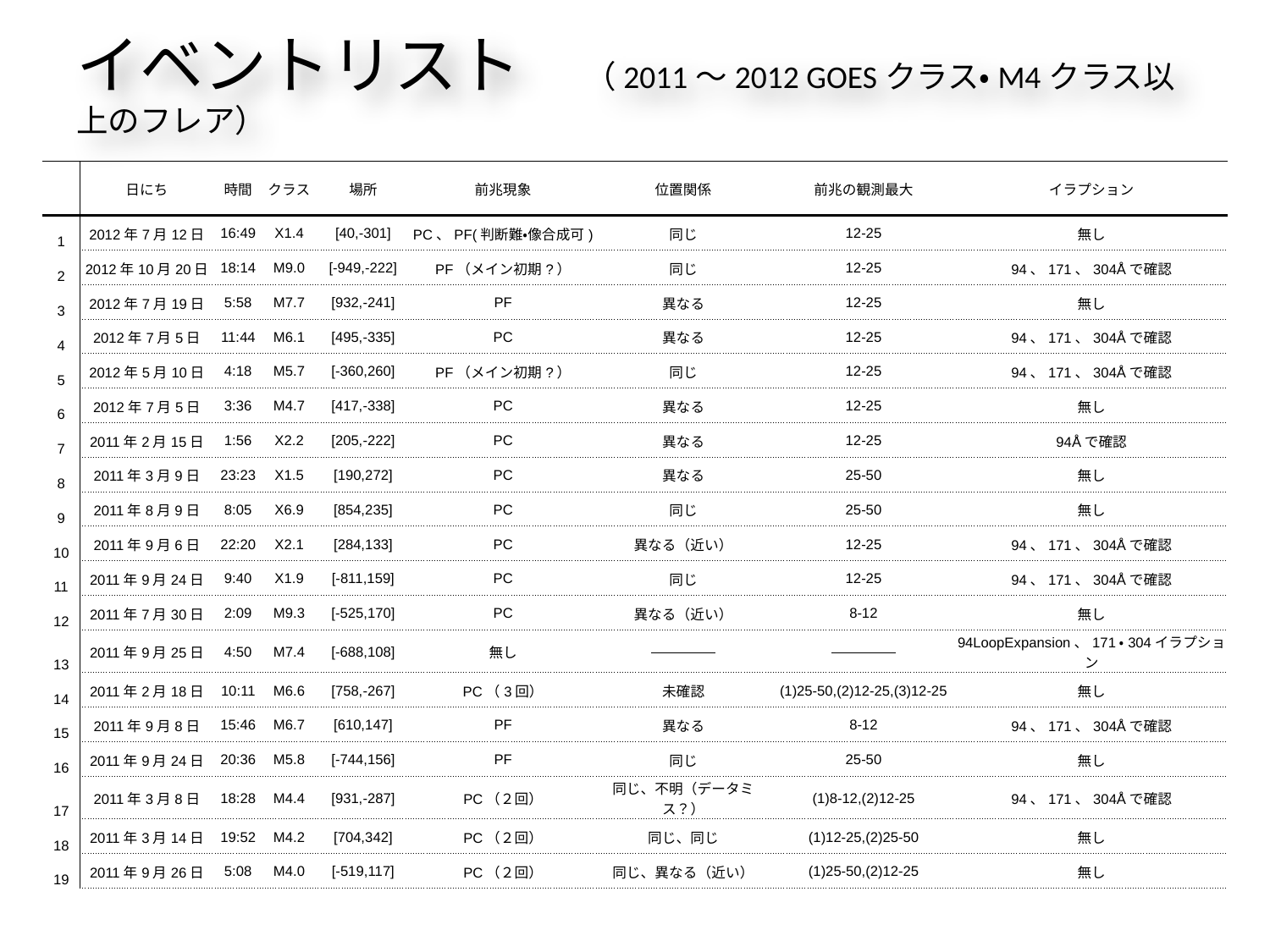

# イベントリスト　（2011〜2012 GOESクラス・M4クラス以上のフレア）
|  | 日にち | 時間 | クラス | 場所 | 前兆現象 | 位置関係 | 前兆の観測最大 | イラプション |
| --- | --- | --- | --- | --- | --- | --- | --- | --- |
| 1 | 2012年7月12日 | 16:49 | X1.4 | [40,-301] | PC、PF(判断難・像合成可) | 同じ | 12-25 | 無し |
| 2 | 2012年10月20日 | 18:14 | M9.0 | [-949,-222] | PF（メイン初期?） | 同じ | 12-25 | 94、171、304Åで確認 |
| 3 | 2012年7月19日 | 5:58 | M7.7 | [932,-241] | PF | 異なる | 12-25 | 無し |
| 4 | 2012年7月5日 | 11:44 | M6.1 | [495,-335] | PC | 異なる | 12-25 | 94、171、304Åで確認 |
| 5 | 2012年5月10日 | 4:18 | M5.7 | [-360,260] | PF（メイン初期?） | 同じ | 12-25 | 94、171、304Åで確認 |
| 6 | 2012年7月5日 | 3:36 | M4.7 | [417,-338] | PC | 異なる | 12-25 | 無し |
| 7 | 2011年2月15日 | 1:56 | X2.2 | [205,-222] | PC | 異なる | 12-25 | 94Åで確認 |
| 8 | 2011年3月9日 | 23:23 | X1.5 | [190,272] | PC | 異なる | 25-50 | 無し |
| 9 | 2011年8月9日 | 8:05 | X6.9 | [854,235] | PC | 同じ | 25-50 | 無し |
| 10 | 2011年9月6日 | 22:20 | X2.1 | [284,133] | PC | 異なる（近い） | 12-25 | 94、171、304Åで確認 |
| 11 | 2011年9月24日 | 9:40 | X1.9 | [-811,159] | PC | 同じ | 12-25 | 94、171、304Åで確認 |
| 12 | 2011年7月30日 | 2:09 | M9.3 | [-525,170] | PC | 異なる（近い） | 8-12 | 無し |
| 13 | 2011年9月25日 | 4:50 | M7.4 | [-688,108] | 無し |  |  | 94LoopExpansion、171・304イラプション |
| 14 | 2011年2月18日 | 10:11 | M6.6 | [758,-267] | PC（3回） | 未確認 | (1)25-50,(2)12-25,(3)12-25 | 無し |
| 15 | 2011年9月8日 | 15:46 | M6.7 | [610,147] | PF | 異なる | 8-12 | 94、171、304Åで確認 |
| 16 | 2011年9月24日 | 20:36 | M5.8 | [-744,156] | PF | 同じ | 25-50 | 無し |
| 17 | 2011年3月8日 | 18:28 | M4.4 | [931,-287] | PC（２回） | 同じ、不明（データミス？） | (1)8-12,(2)12-25 | 94、171、304Åで確認 |
| 18 | 2011年3月14日 | 19:52 | M4.2 | [704,342] | PC（２回） | 同じ、同じ | (1)12-25,(2)25-50 | 無し |
| 19 | 2011年9月26日 | 5:08 | M4.0 | [-519,117] | PC（２回） | 同じ、異なる（近い） | (1)25-50,(2)12-25 | 無し |